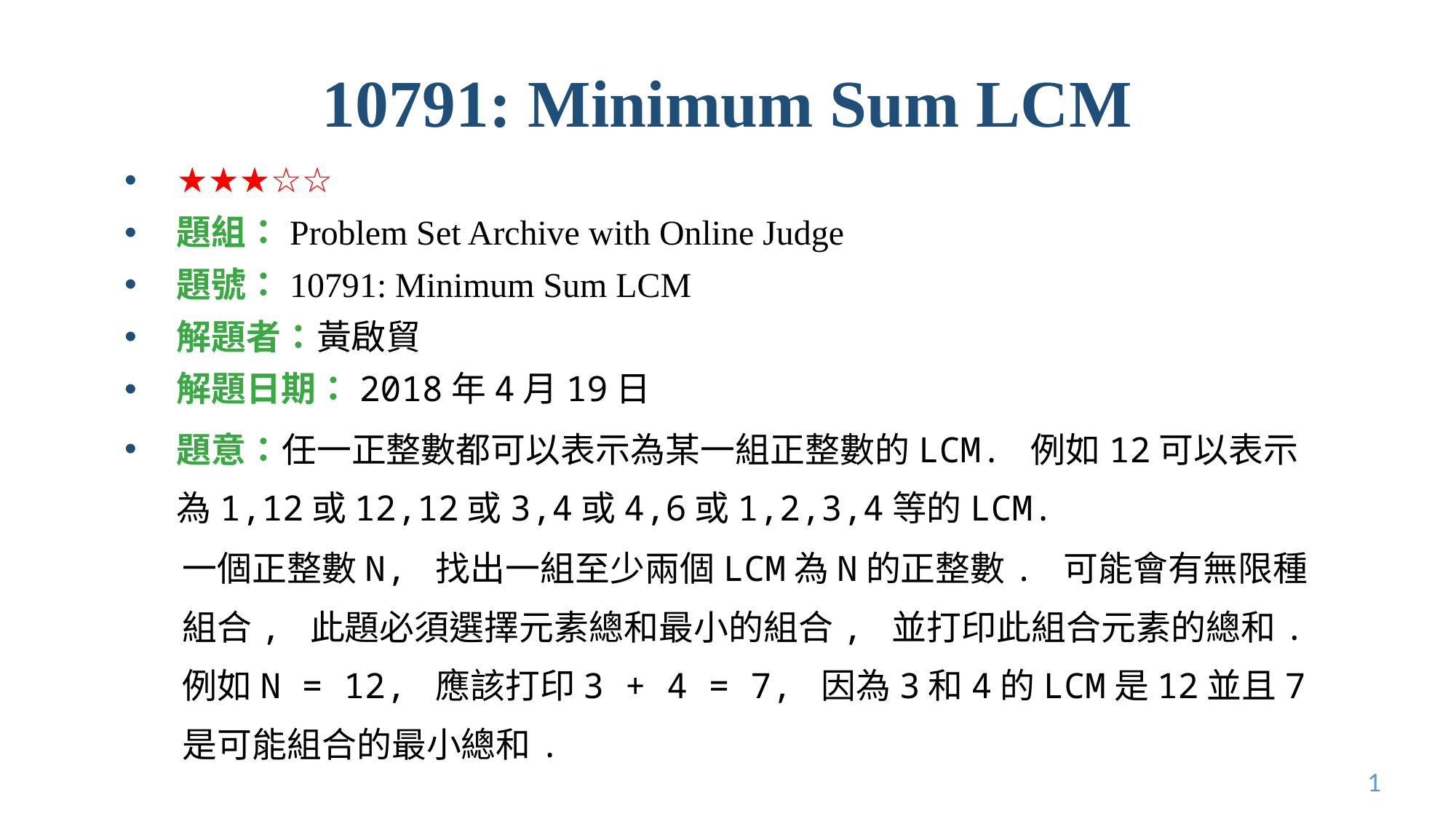

# 10791: Minimum Sum LCM
★★★☆☆
題組：Problem Set Archive with Online Judge
題號：10791: Minimum Sum LCM
解題者：黃啟貿
解題日期：2018年4月19日
題意：任一正整數都可以表示為某一組正整數的LCM. 例如12可以表示為1,12或12,12或3,4或4,6或1,2,3,4等的LCM.
一個正整數N, 找出一組至少兩個LCM為N的正整數. 可能會有無限種組合, 此題必須選擇元素總和最小的組合, 並打印此組合元素的總和. 例如N = 12, 應該打印3 + 4 = 7, 因為3和4的LCM是12並且7是可能組合的最小總和.

1